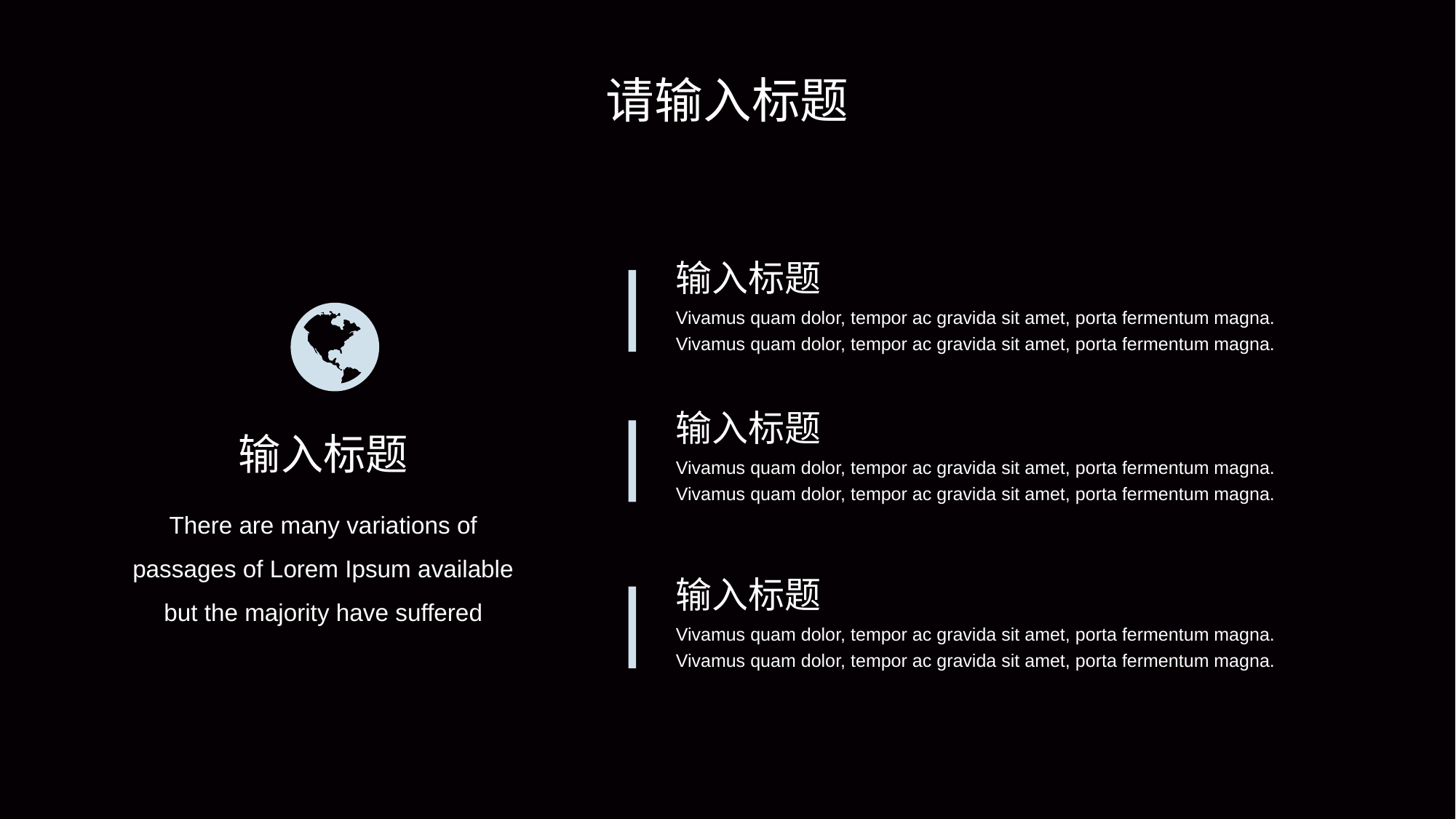

请输入标题
输入标题

Vivamus quam dolor, tempor ac gravida sit amet, porta fermentum magna. Vivamus quam dolor, tempor ac gravida sit amet, porta fermentum magna.

输入标题

输入标题
Vivamus quam dolor, tempor ac gravida sit amet, porta fermentum magna. Vivamus quam dolor, tempor ac gravida sit amet, porta fermentum magna.
There are many variations of passages of Lorem Ipsum available but the majority have suffered
输入标题

Vivamus quam dolor, tempor ac gravida sit amet, porta fermentum magna. Vivamus quam dolor, tempor ac gravida sit amet, porta fermentum magna.